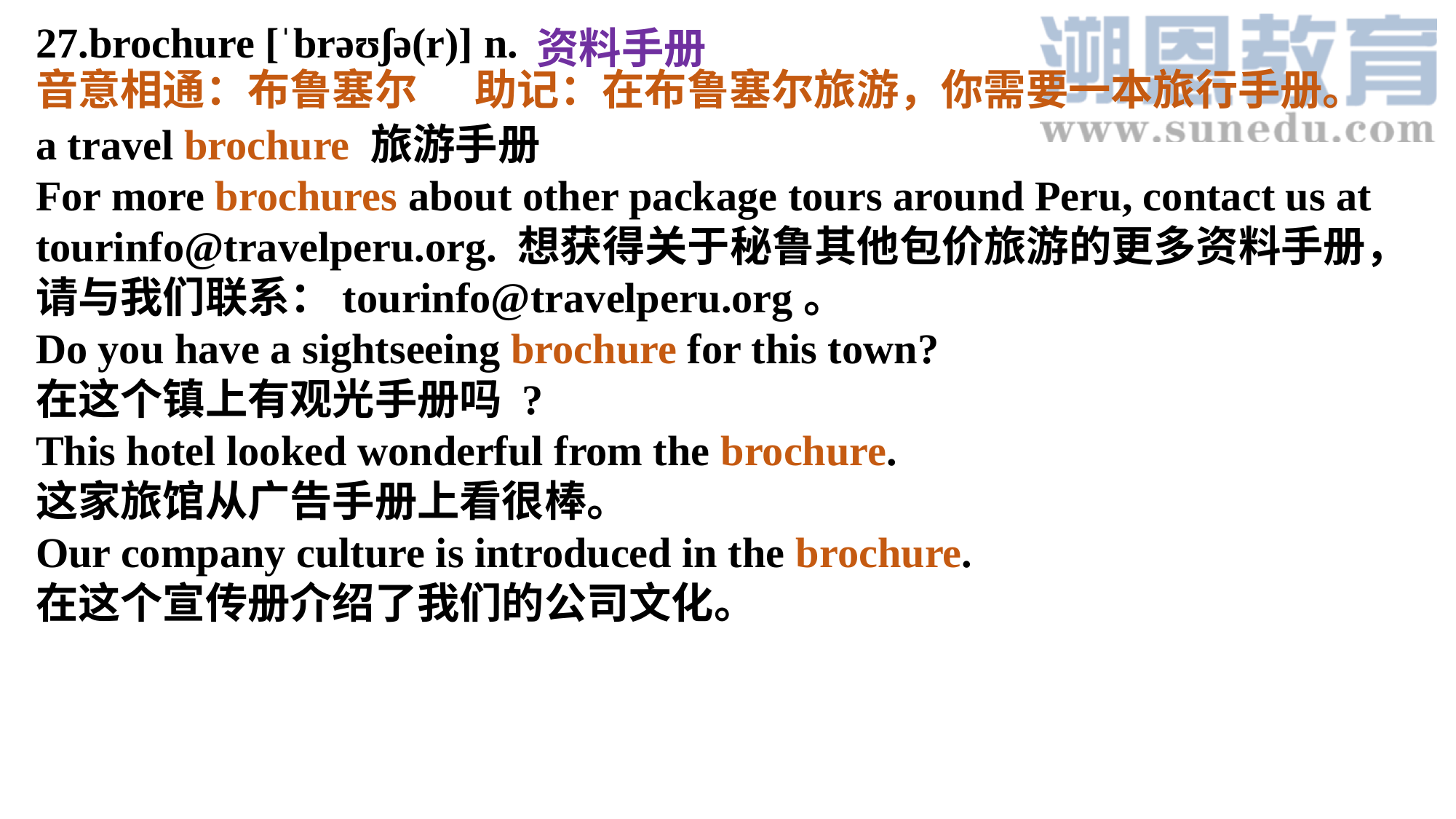

27.brochure [ˈbrəʊʃə(r)] n.

a travel brochure 旅游手册
For more brochures about other package tours around Peru, contact us at tourinfo@travelperu.org. 想获得关于秘鲁其他包价旅游的更多资料手册，请与我们联系：tourinfo@travelperu.org。
Do you have a sightseeing brochure for this town?
在这个镇上有观光手册吗 ?
This hotel looked wonderful from the brochure.
这家旅馆从广告手册上看很棒。
Our company culture is introduced in the brochure.
在这个宣传册介绍了我们的公司文化。

资料手册
音意相通：布鲁塞尔      助记：在布鲁塞尔旅游，你需要一本旅行手册。